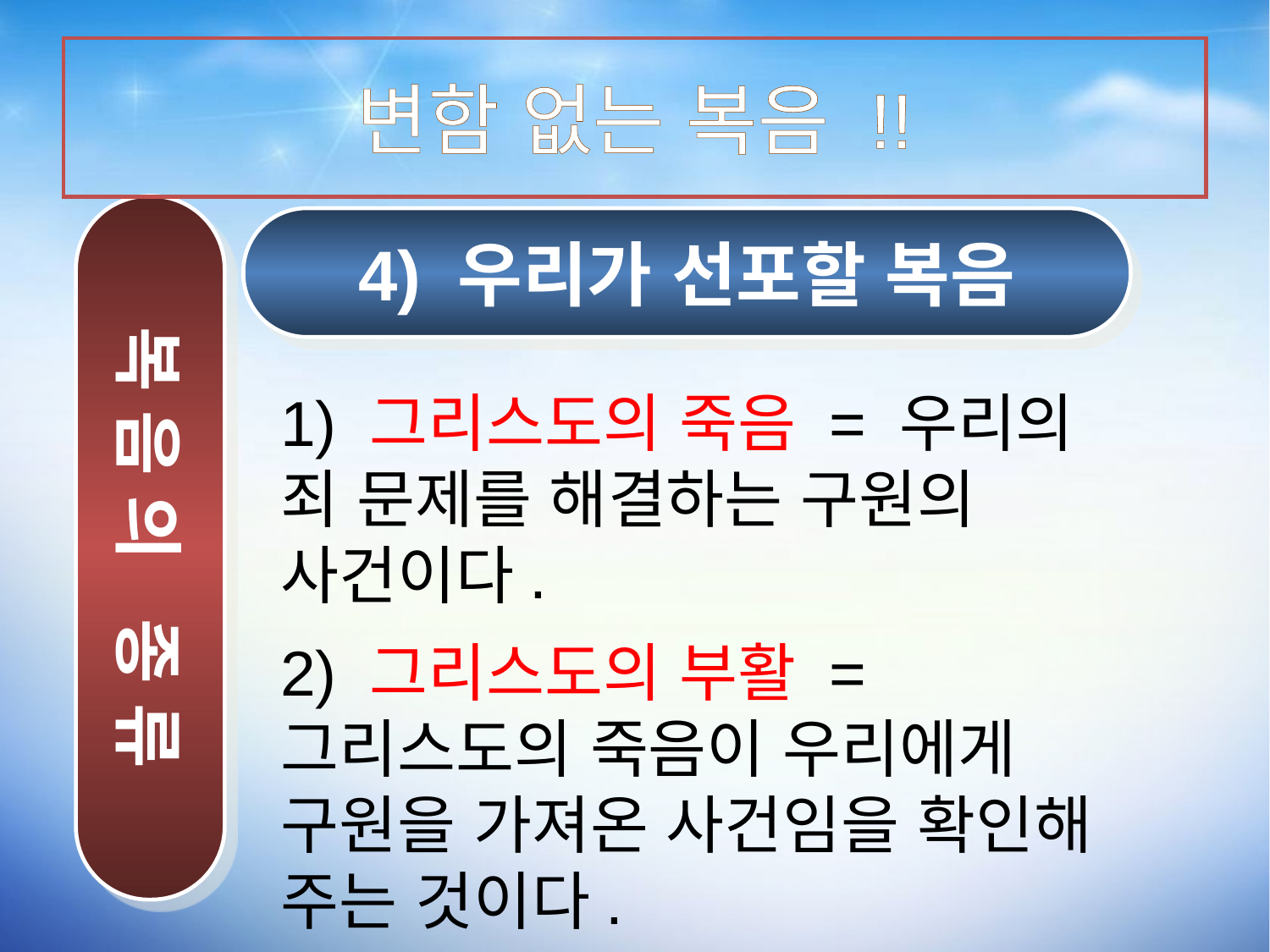

# 변함 없는 복음 !!
복 음 의   종 류
4) 우리가 선포할 복음
1) 그리스도의 죽음 = 우리의 죄 문제를 해결하는 구원의 사건이다.
2) 그리스도의 부활 = 그리스도의 죽음이 우리에게 구원을 가져온 사건임을 확인해 주는 것이다.